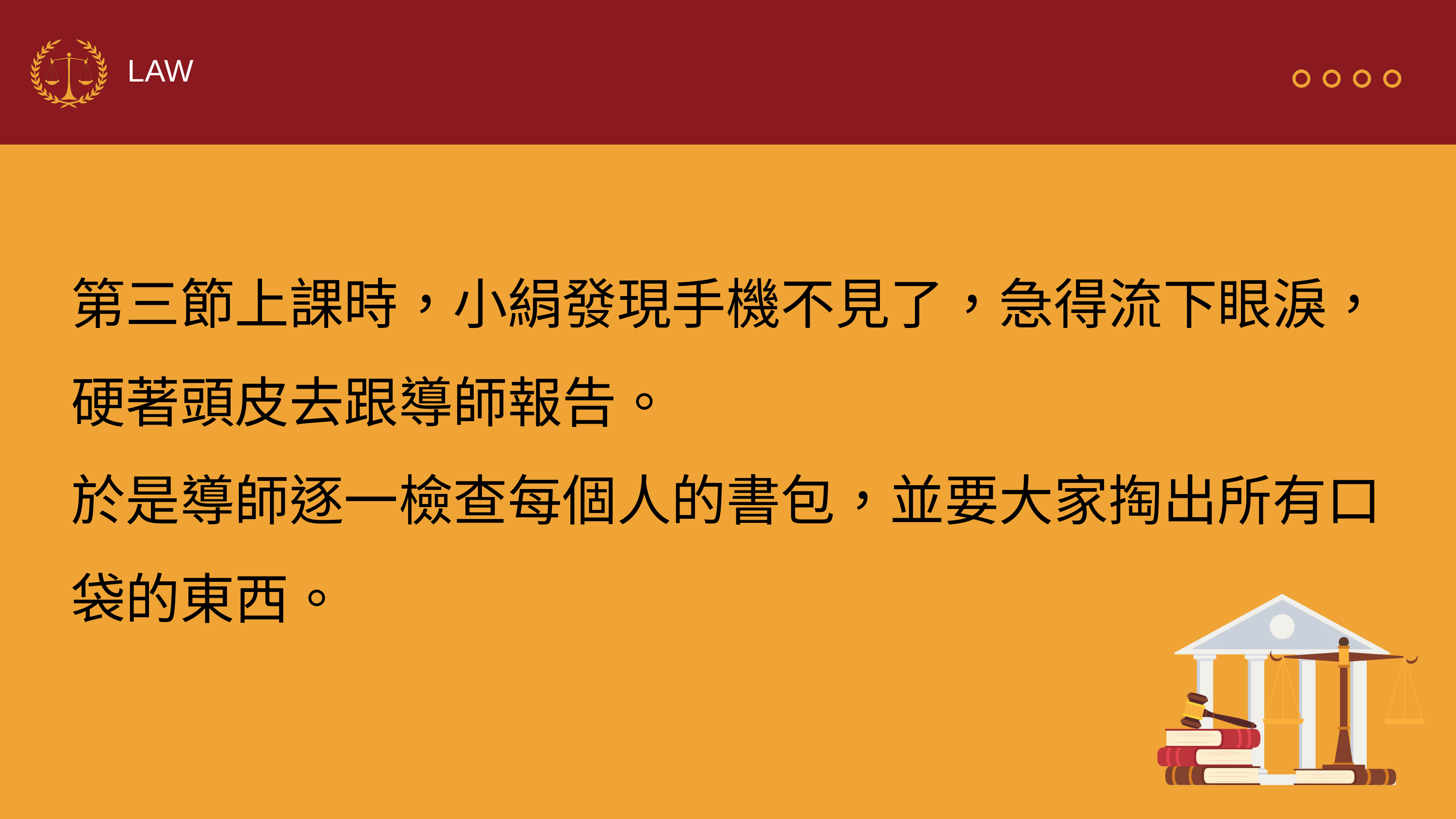

LAW

第三節上課時，小絹發現手機不見了，急得流下眼淚，硬著頭皮去跟導師報告。
於是導師逐一檢查每個人的書包，並要大家掏出所有口袋的東西。